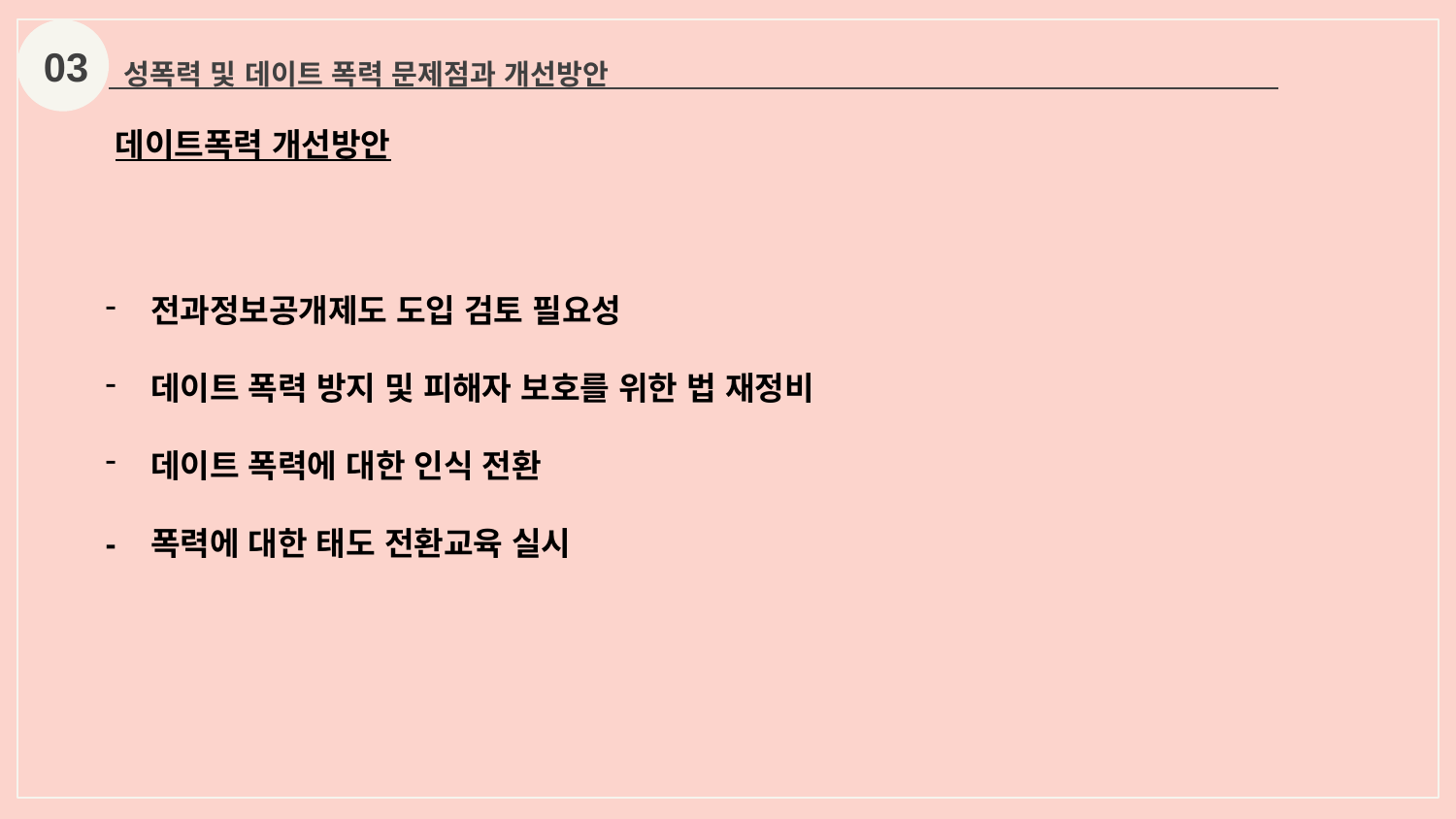

03
성폭력 및 데이트 폭력 문제점과 개선방안
데이트폭력 개선방안
전과정보공개제도 도입 검토 필요성

데이트 폭력 방지 및 피해자 보호를 위한 법 재정비

데이트 폭력에 대한 인식 전환

-   폭력에 대한 태도 전환교육 실시